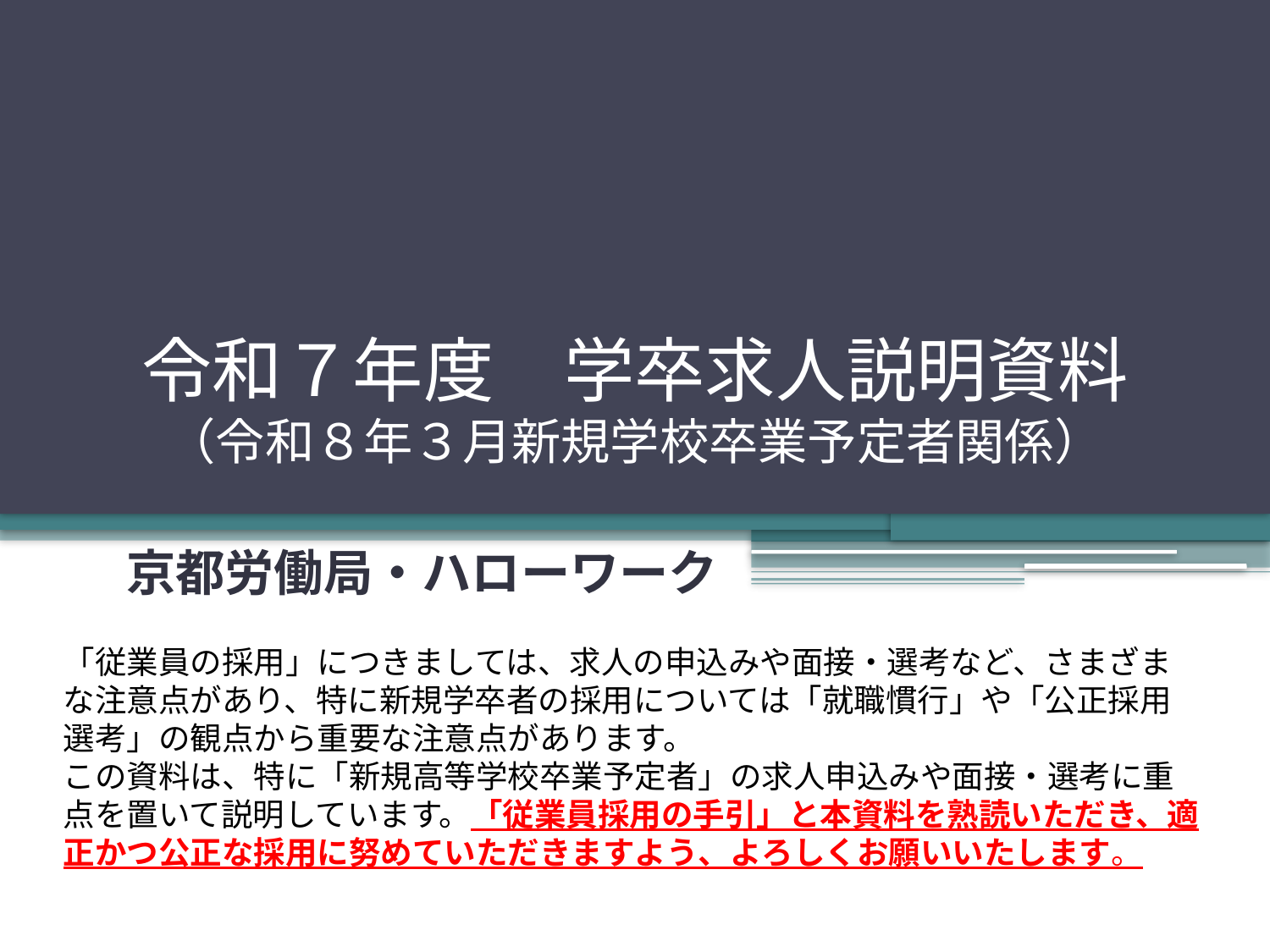

# 令和７年度　学卒求人説明資料 （令和８年３月新規学校卒業予定者関係）
京都労働局・ハローワーク
「従業員の採用」につきましては、求人の申込みや面接・選考など、さまざまな注意点があり、特に新規学卒者の採用については「就職慣行」や「公正採用選考」の観点から重要な注意点があります。
この資料は、特に「新規高等学校卒業予定者」の求人申込みや面接・選考に重点を置いて説明しています。「従業員採用の手引」と本資料を熟読いただき、適正かつ公正な採用に努めていただきますよう、よろしくお願いいたします。